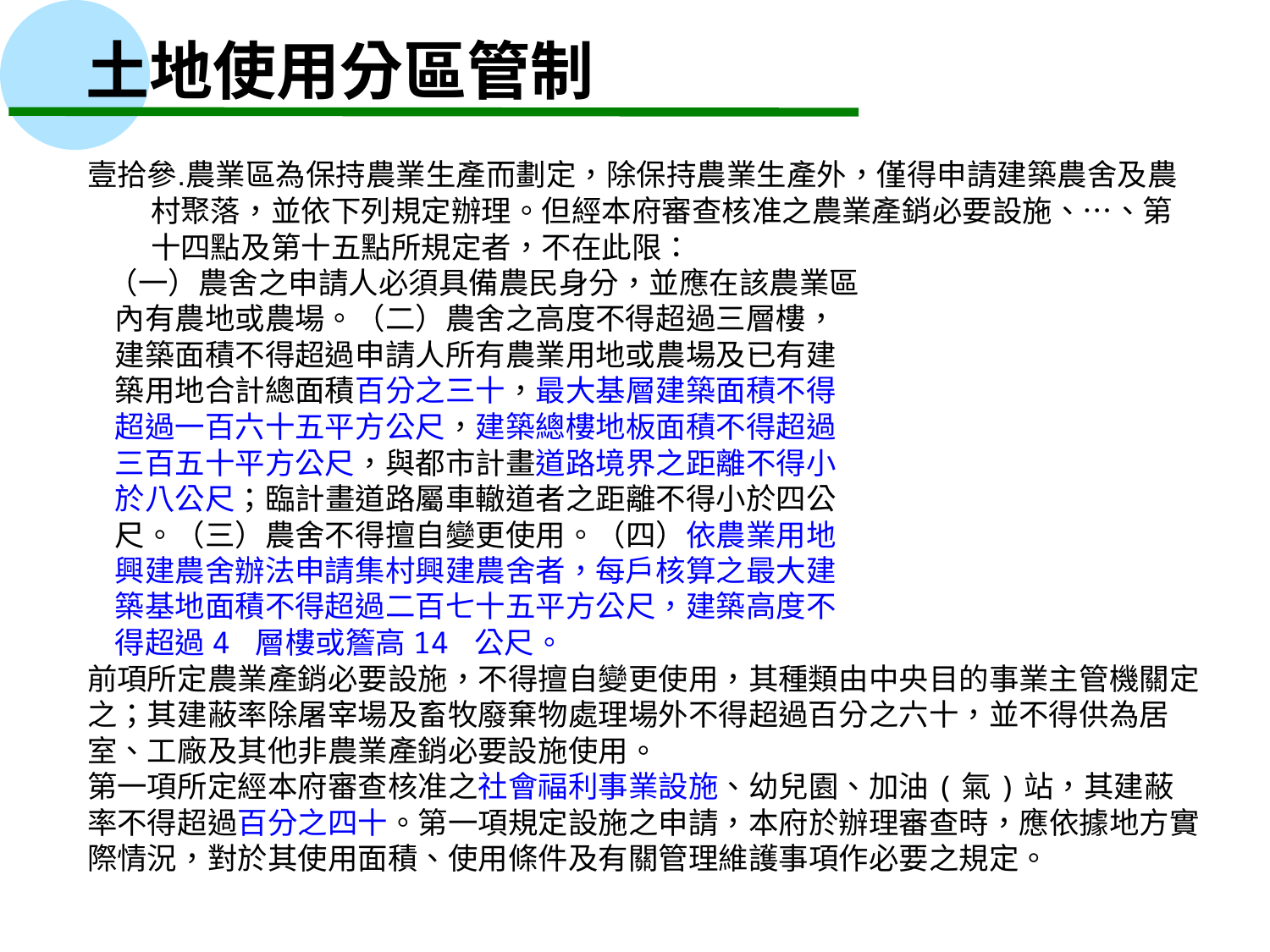

土地使用分區管制

農業區為保持農業生產而劃定，除保持農業生產外，僅得申請建築農舍及農村聚落，並依下列規定辦理。但經本府審查核准之農業產銷必要設施、…、第十四點及第十五點所規定者，不在此限：
  （一）農舍之申請人必須具備農民身分，並應在該農業區
   內有農地或農場。（二）農舍之高度不得超過三層樓，
   建築面積不得超過申請人所有農業用地或農場及已有建
   築用地合計總面積百分之三十，最大基層建築面積不得
   超過一百六十五平方公尺，建築總樓地板面積不得超過
   三百五十平方公尺，與都市計畫道路境界之距離不得小
   於八公尺；臨計畫道路屬車轍道者之距離不得小於四公
   尺。（三）農舍不得擅自變更使用。（四）依農業用地
   興建農舍辦法申請集村興建農舍者，每戶核算之最大建
   築基地面積不得超過二百七十五平方公尺，建築高度不
   得超過4 層樓或簷高14 公尺。
前項所定農業產銷必要設施，不得擅自變更使用，其種類由中央目的事業主管機關定之；其建蔽率除屠宰場及畜牧廢棄物處理場外不得超過百分之六十，並不得供為居室、工廠及其他非農業產銷必要設施使用。
第一項所定經本府審查核准之社會福利事業設施、幼兒園、加油(氣)站，其建蔽率不得超過百分之四十。第一項規定設施之申請，本府於辦理審查時，應依據地方實際情況，對於其使用面積、使用條件及有關管理維護事項作必要之規定。